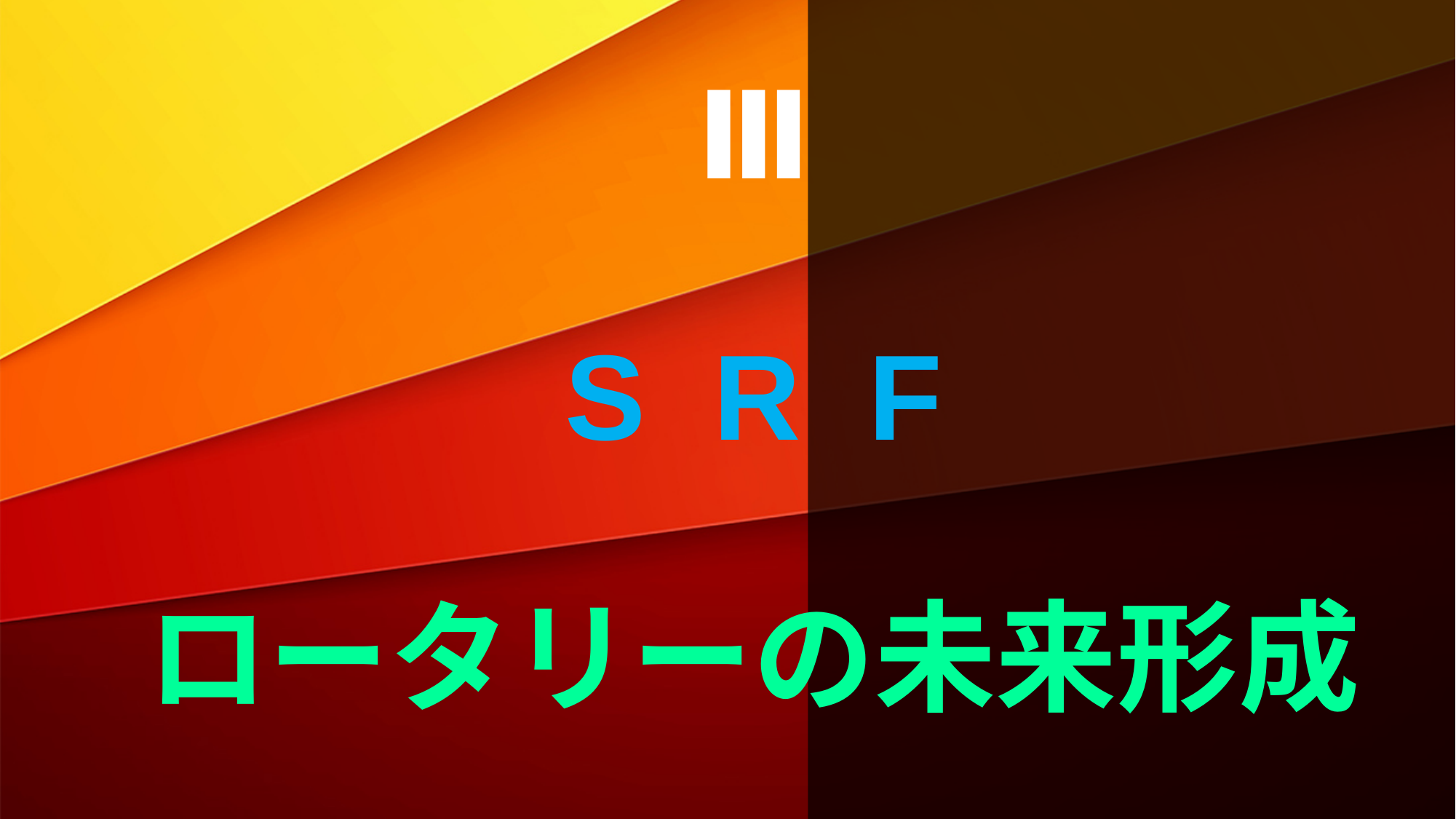

Ⅰ
Ⅰ

Ⅲ

S  R  F
ロータリーの未来形成